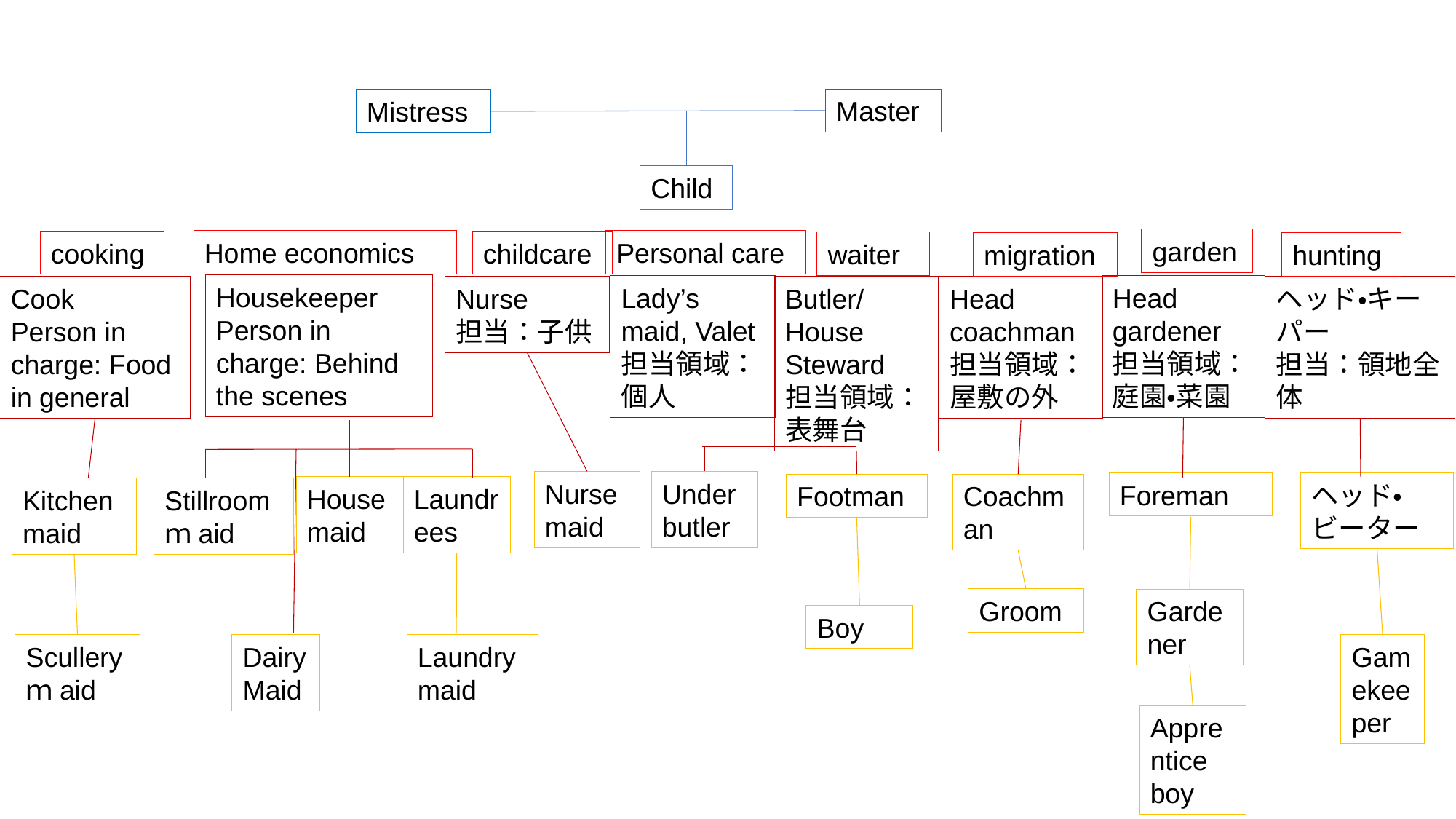

Master
Mistress
Child
garden
Personal care
Home economics
childcare
cooking
waiter
migration
hunting
Housekeeper
Person in charge: Behind the scenes
Lady’s maid, Valet
担当領域：個人
Head gardener
担当領域：庭園・菜園
Butler/House Steward
担当領域：表舞台
Head coachman
担当領域：屋敷の外
Cook
Person in charge: Food in general
Nurse
担当：子供
ヘッド・キーパー
担当：領地全体
Nursemaid
Under butler
Foreman
ヘッド・ビーター
Footman
Coachman
Laundrees
House maid
Kitchen maid
Stillroom ｍaid
Groom
Gardener
Boy
Scullery ｍaid
Dairy Maid
Laundrymaid
Gamekeeper
Apprentice boy